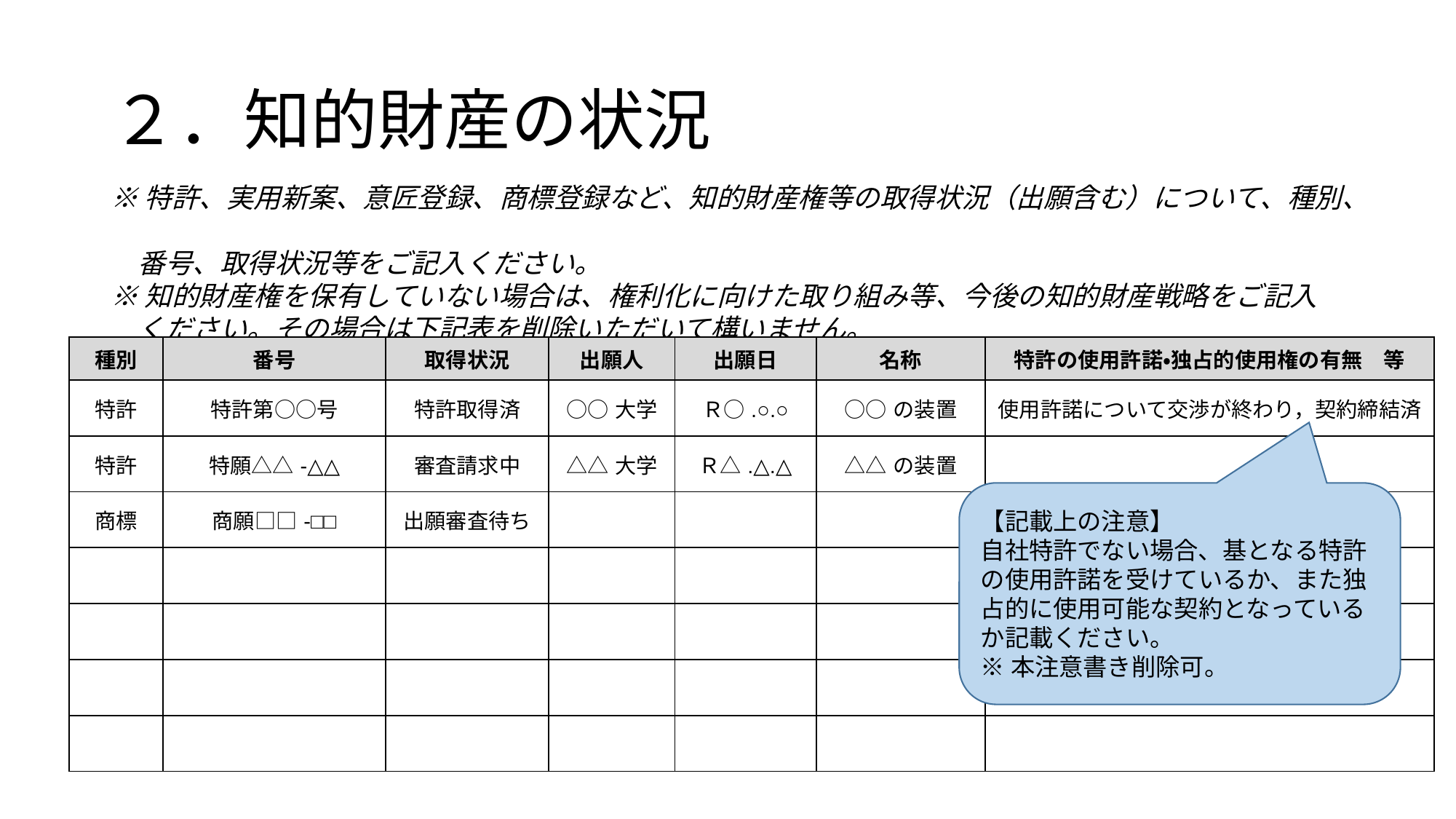

# ２．知的財産の状況
※特許、実用新案、意匠登録、商標登録など、知的財産権等の取得状況（出願含む）について、種別、
　番号、取得状況等をご記入ください。
※知的財産権を保有していない場合は、権利化に向けた取り組み等、今後の知的財産戦略をご記入
　ください。その場合は下記表を削除いただいて構いません。
| 種別 | 番号 | 取得状況 | 出願人 | 出願日 | 名称 | 特許の使用許諾・独占的使用権の有無　等 |
| --- | --- | --- | --- | --- | --- | --- |
| 特許 | 特許第○○号 | 特許取得済 | ○○大学 | Ｒ○.○.○ | ○○の装置 | 使用許諾について交渉が終わり，契約締結済 |
| 特許 | 特願△△-△△ | 審査請求中 | △△大学 | Ｒ△.△.△ | △△の装置 |  |
| 商標 | 商願□□-□□ | 出願審査待ち |  |  |  |  |
|  |  |  |  |  |  |  |
|  |  |  |  |  |  |  |
|  |  |  |  |  |  |  |
|  |  |  |  |  |  |  |
【記載上の注意】
自社特許でない場合、基となる特許の使用許諾を受けているか、また独占的に使用可能な契約となっているか記載ください。
※本注意書き削除可。